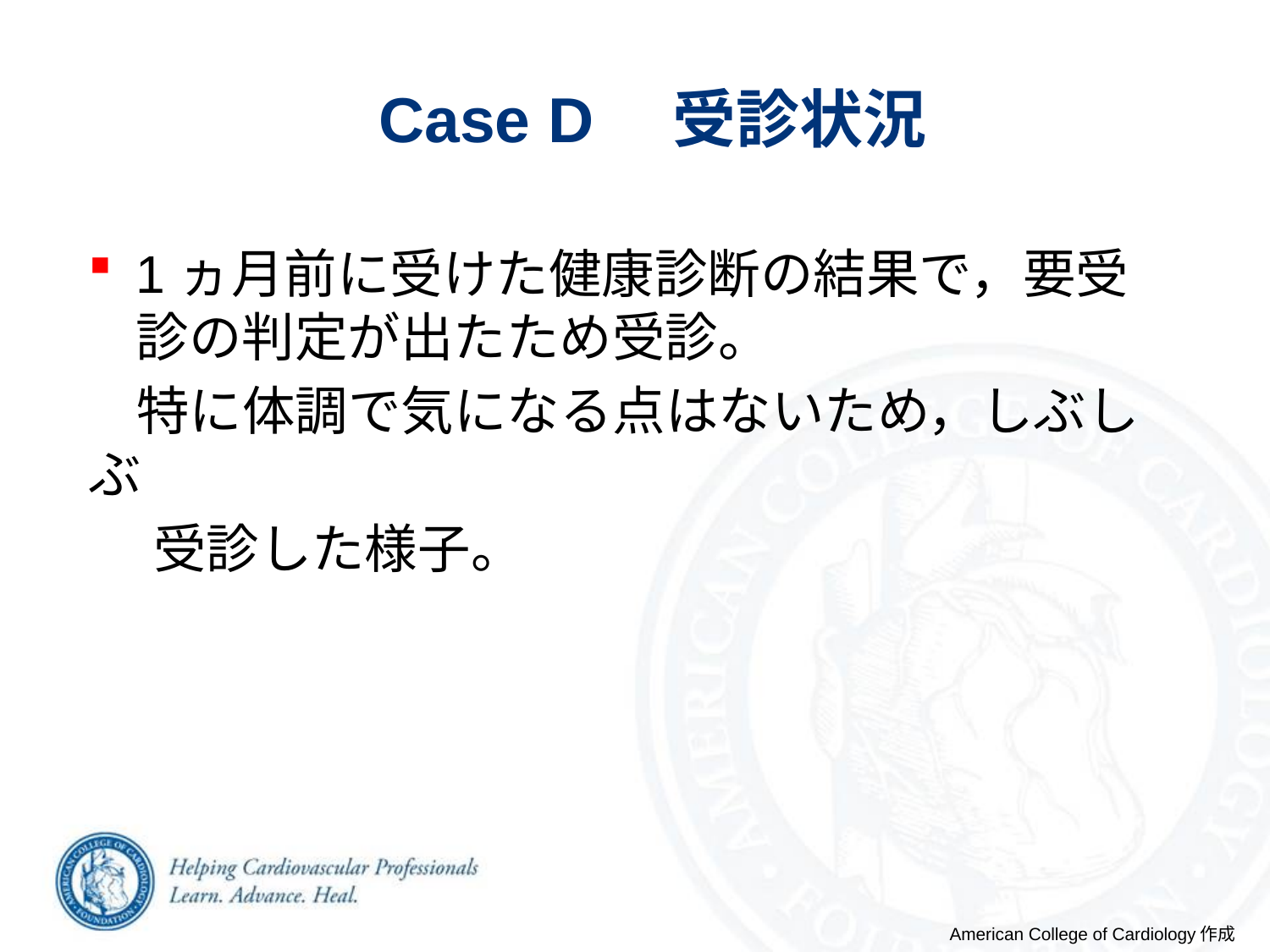

# Case D　受診状況
1ヵ月前に受けた健康診断の結果で，要受診の判定が出たため受診。
   特に体調で気になる点はないため，しぶしぶ
　 受診した様子。

American College of Cardiology作成